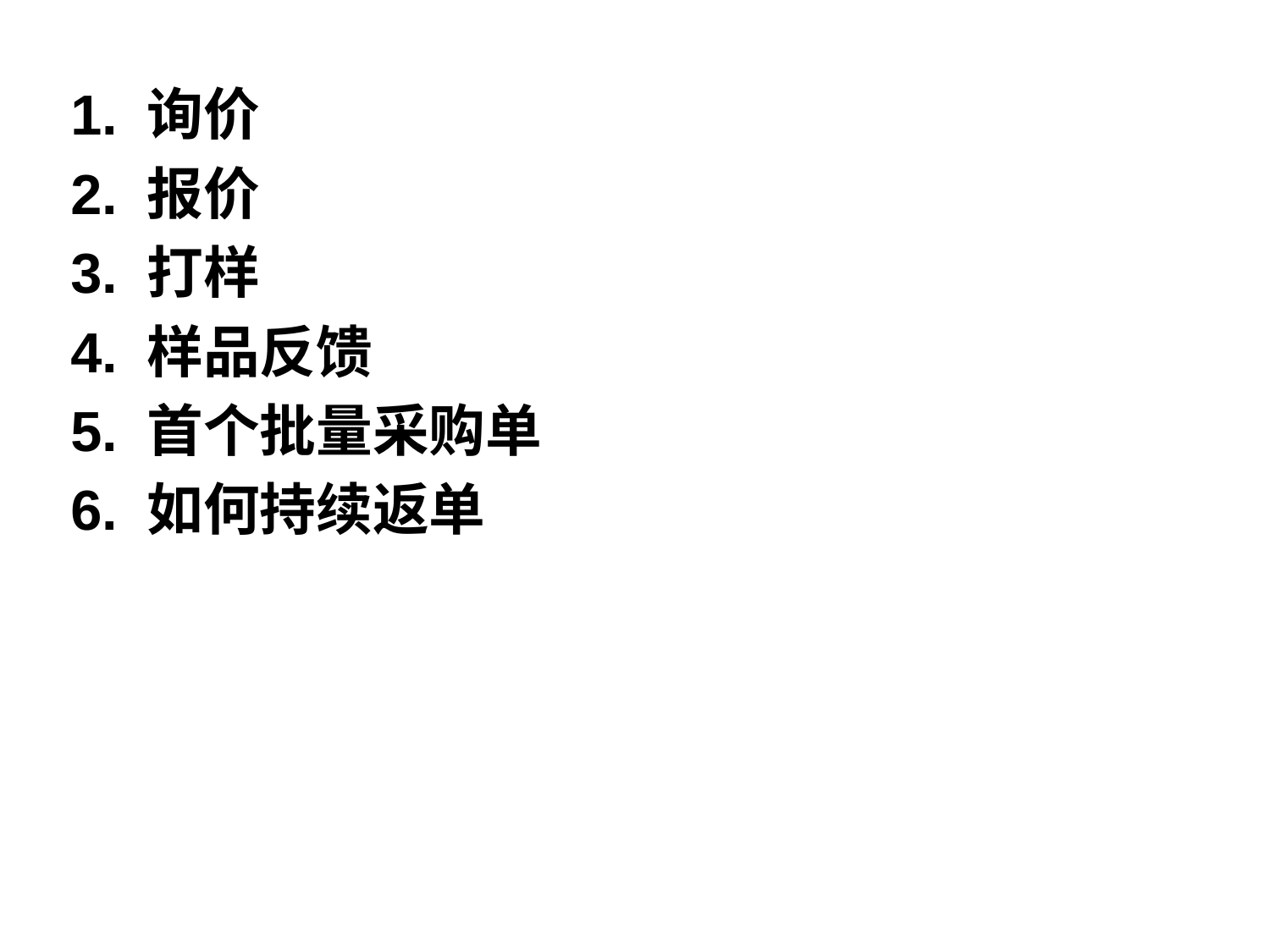

1. 询价
2. 报价
3. 打样
4. 样品反馈
5. 首个批量采购单
6. 如何持续返单